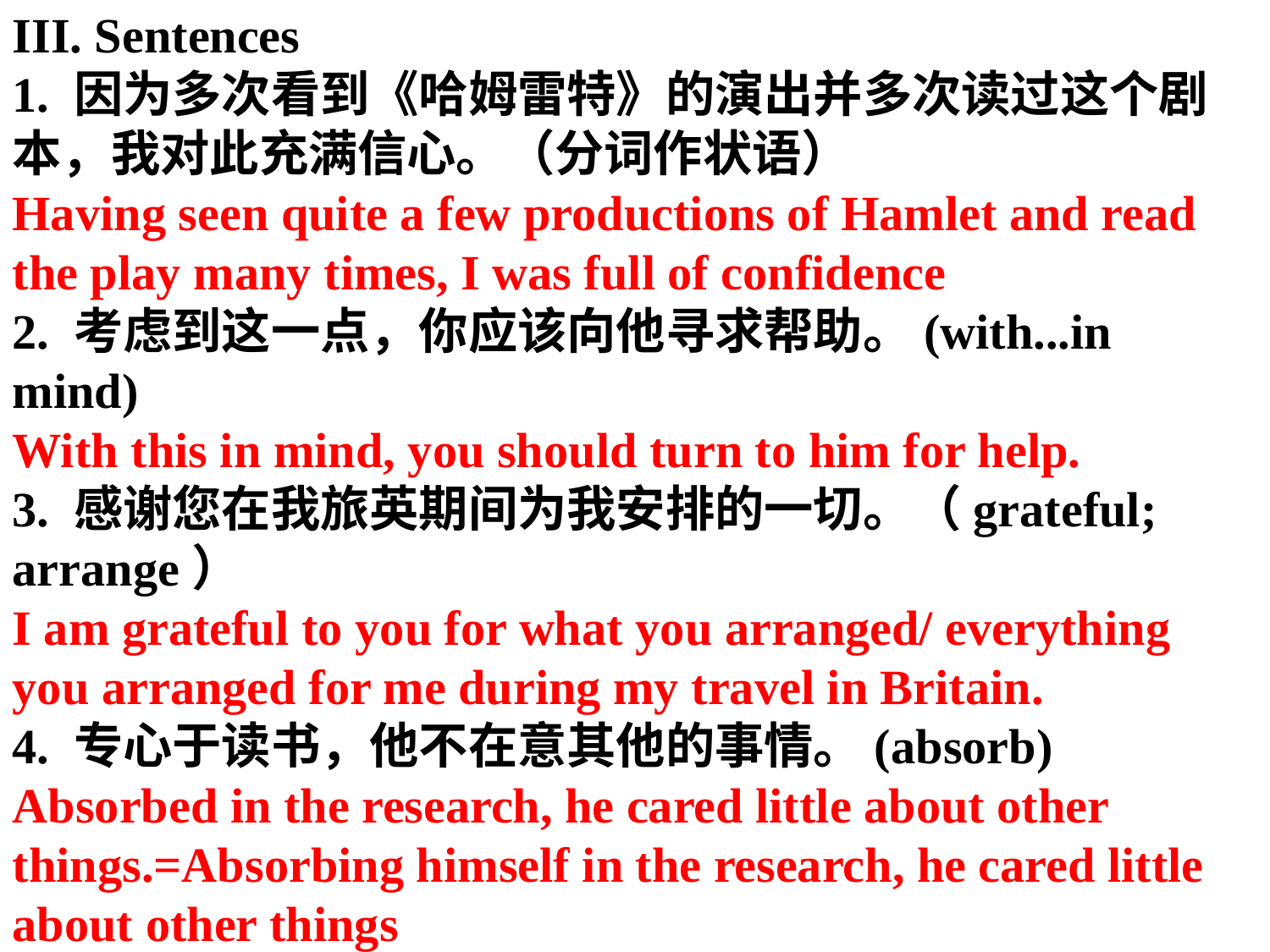

III. Sentences
1. 因为多次看到《哈姆雷特》的演出并多次读过这个剧本，我对此充满信心。（分词作状语）
Having seen quite a few productions of Hamlet and read the play many times, I was full of confidence
2. 考虑到这一点，你应该向他寻求帮助。(with...in mind)
With this in mind, you should turn to him for help.
3. 感谢您在我旅英期间为我安排的一切。（grateful; arrange）
I am grateful to you for what you arranged/ everything you arranged for me during my travel in Britain.
4. 专心于读书，他不在意其他的事情。(absorb)
Absorbed in the research, he cared little about other things.=Absorbing himself in the research, he cared little about other things